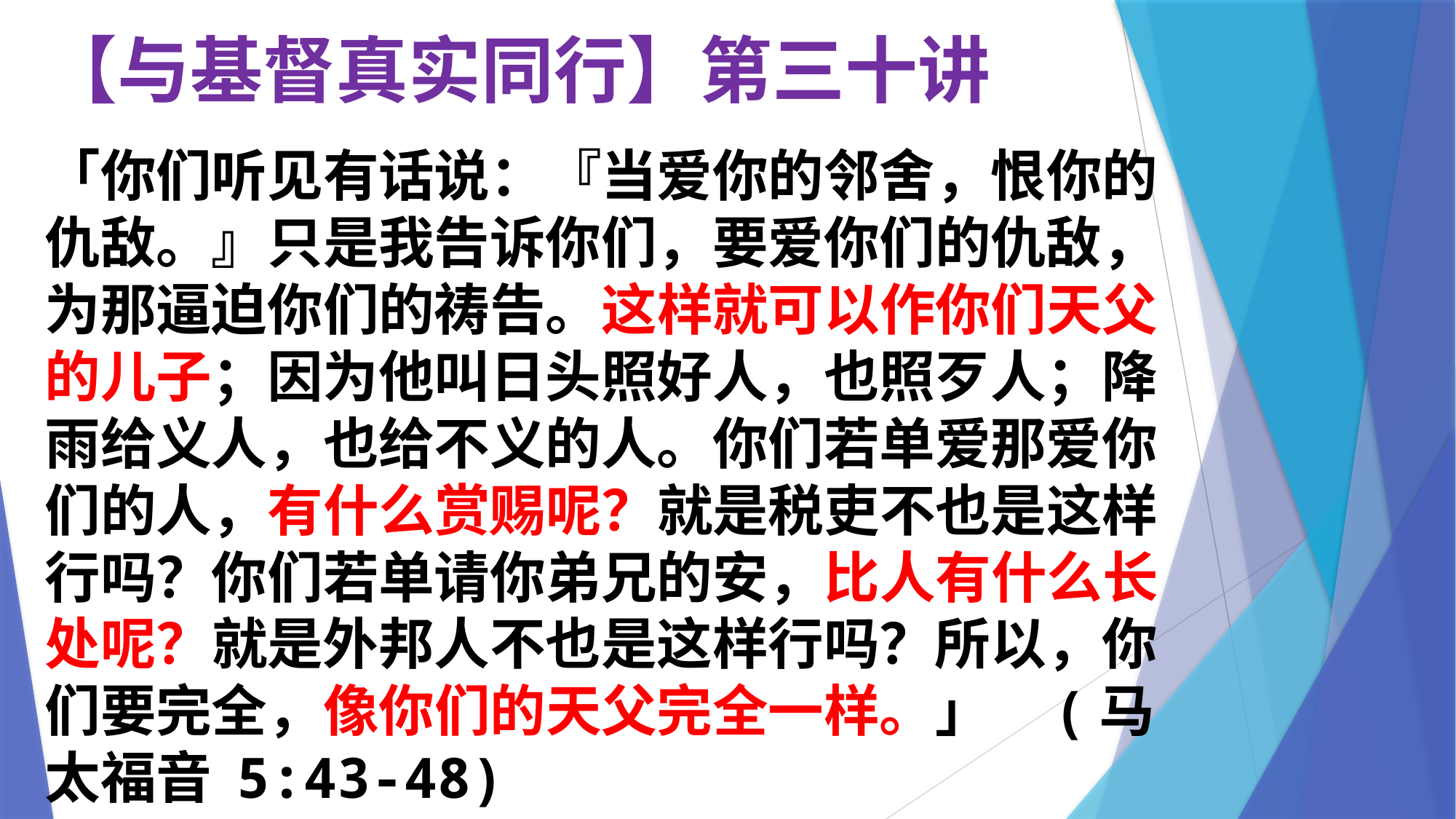

# 【与基督真实同行】第三十讲
「你们听见有话说：『当爱你的邻舍，恨你的仇敌。』只是我告诉你们，要爱你们的仇敌，为那逼迫你们的祷告。这样就可以作你们天父的儿子；因为他叫日头照好人，也照歹人；降雨给义人，也给不义的人。你们若单爱那爱你们的人，有什么赏赐呢？就是税吏不也是这样行吗？你们若单请你弟兄的安，比人有什么长处呢？就是外邦人不也是这样行吗？所以，你们要完全，像你们的天父完全一样。」    (马太福音 5:43-48)